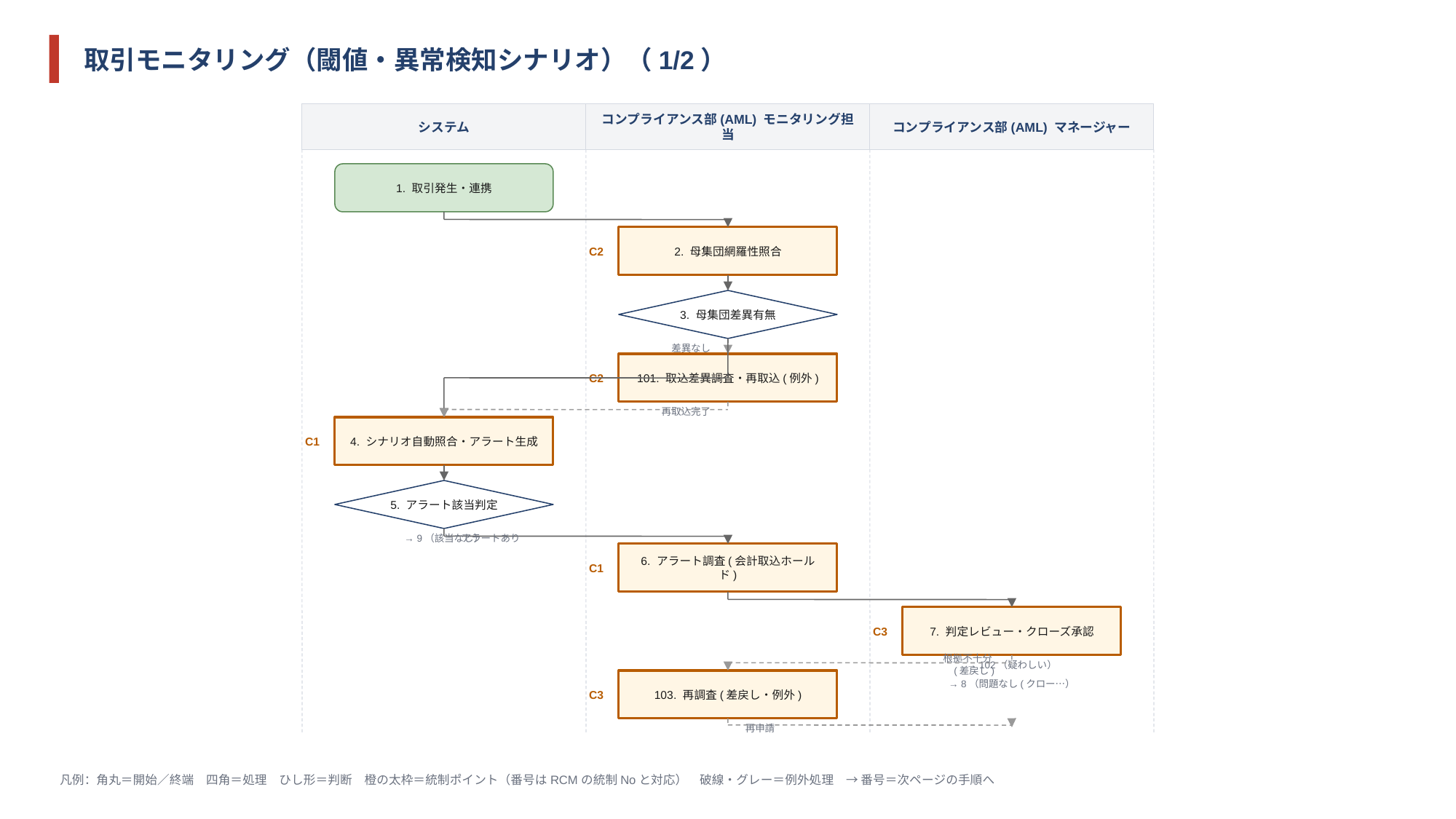

取引モニタリング（閾値・異常検知シナリオ）（1/2）

システム

コンプライアンス部(AML) モニタリング担当

コンプライアンス部(AML) マネージャー

1. 取引発生・連携

C2

2. 母集団網羅性照合

3. 母集団差異有無

差異なし
C2

101. 取込差異調査・再取込(例外)

再取込完了

C1

4. シナリオ自動照合・アラート生成

5. アラート該当判定

→ 9（該当なし）
アラートあり

C1

6. アラート調査(会計取込ホールド)

C3

7. 判定レビュー・クローズ承認

根拠不十分(差戻し)
→ 102（疑わしい）

C3

103. 再調査(差戻し・例外)
→ 8（問題なし(クロー…）

再申請

凡例：角丸＝開始／終端　四角＝処理　ひし形＝判断　橙の太枠＝統制ポイント（番号はRCMの統制Noと対応）　破線・グレー＝例外処理　→ 番号＝次ページの手順へ